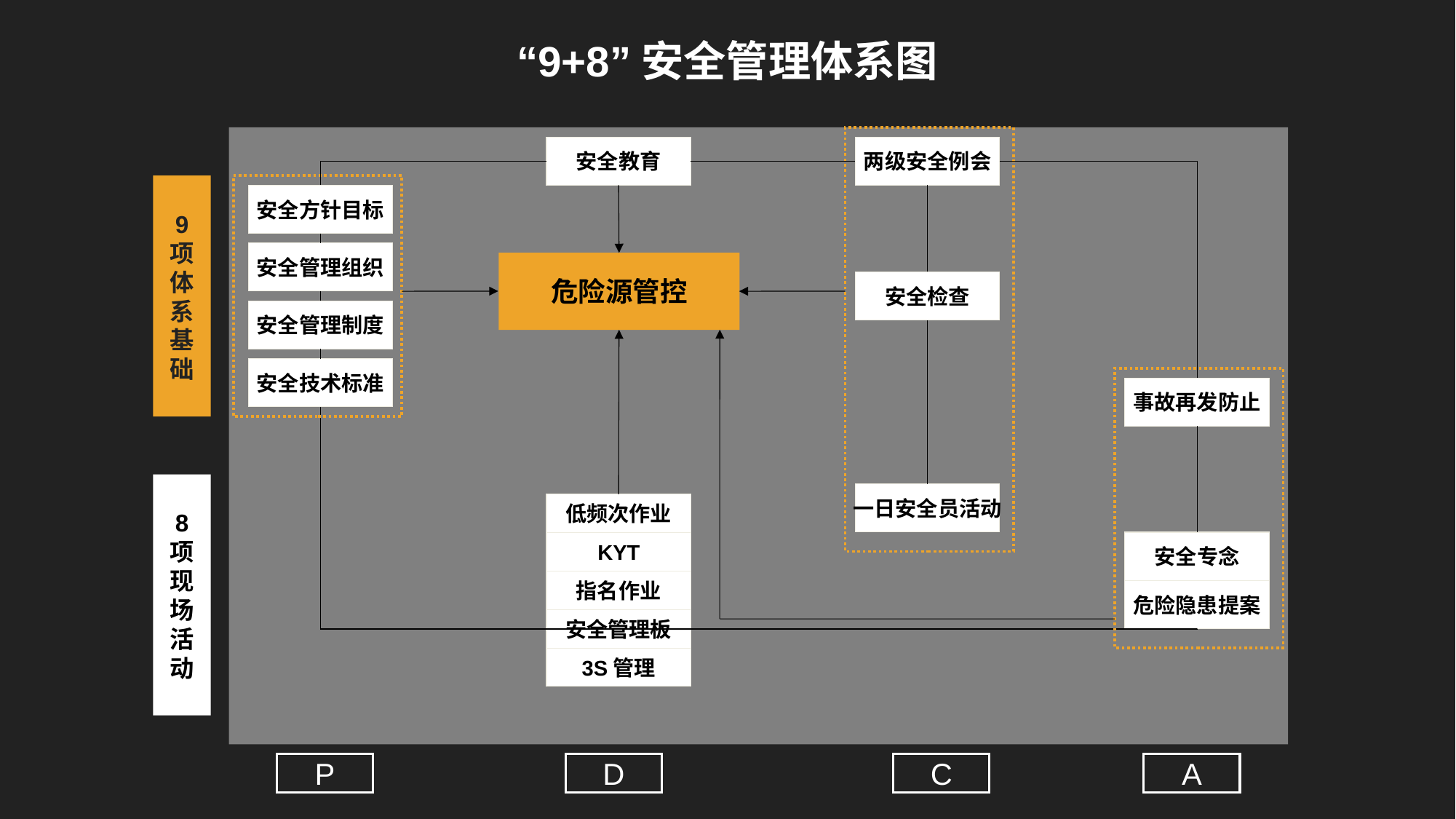

“9+8”安全管理体系图

安全教育
两级安全例会
9
项
体
系
基
础

安全方针目标
安全管理组织
危险源管控
安全检查

安全管理制度

安全技术标准

事故再发防止

8
项
现
场
活
动
一日安全员活动
低频次作业
安全专念
KYT
指名作业
危险隐患提案
安全管理板

3S管理
P
D
C
A